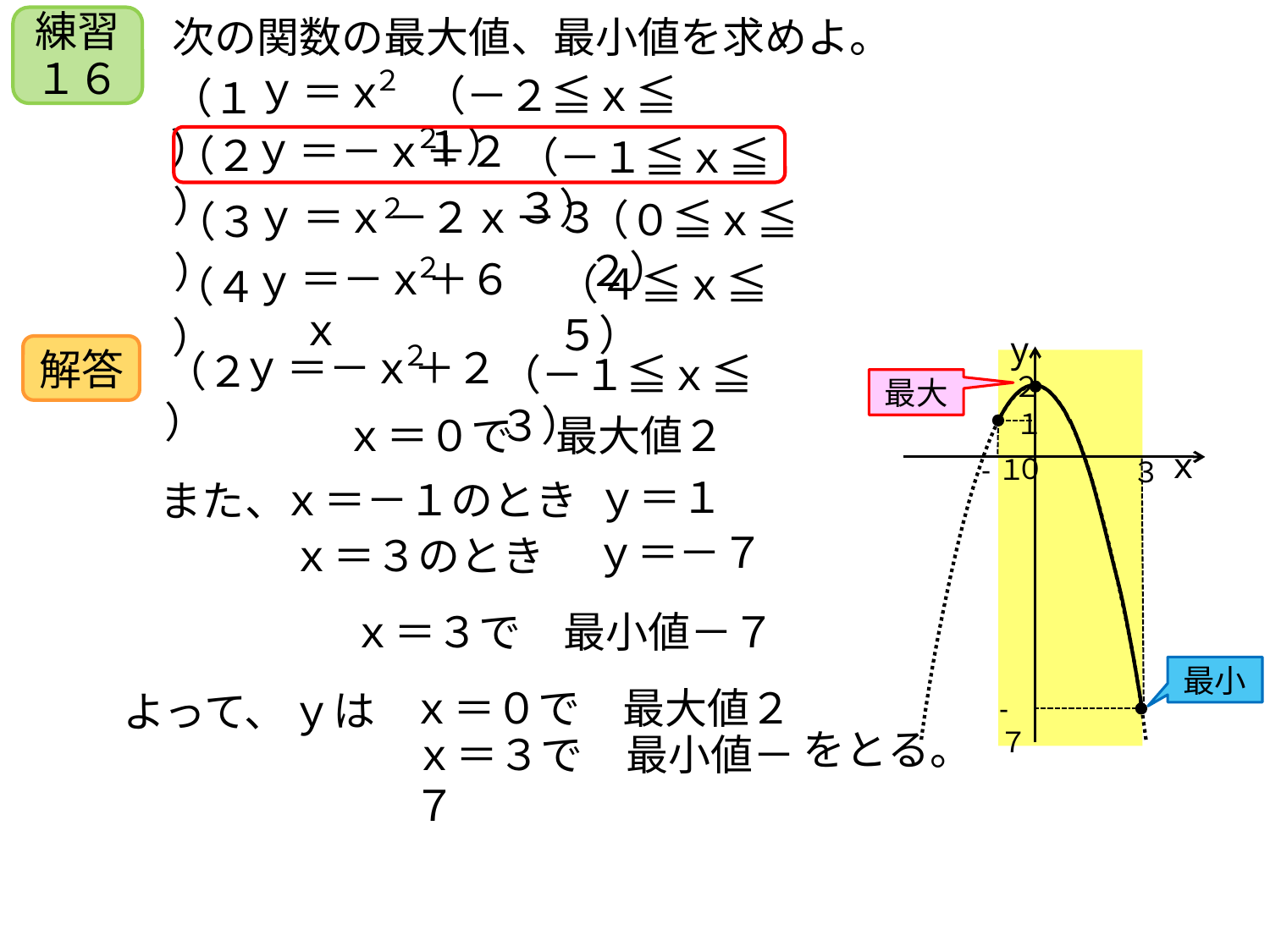

次の関数の最大値、最小値を求めよ。
練習１６
ｙ
２
＝ｘ
（１）
（－２≦ｘ≦１）
２
＝－ｘ＋２
ｙ
（２）
（－１≦ｘ≦３）

ｙ
２
＝ｘ－２ｘ－３
（３）
（０≦ｘ≦２）
２
＝－ｘ＋６ｘ
ｙ
（４）
（４≦ｘ≦５）
y
２
x
０
-１
３
２
＝－ｘ＋２
ｙ
（－１≦ｘ≦３）
解答
（２）

最大

１
ｘ＝０で　最大値２

ｙ＝１
ｘ＝－１のとき
また、
ｙ＝－７
ｘ＝３のとき
ｘ＝３で　最小値－７
最小
ｘ＝０で　最大値２
ｙは
よって、
-７

をとる。
ｘ＝３で　最小値－７